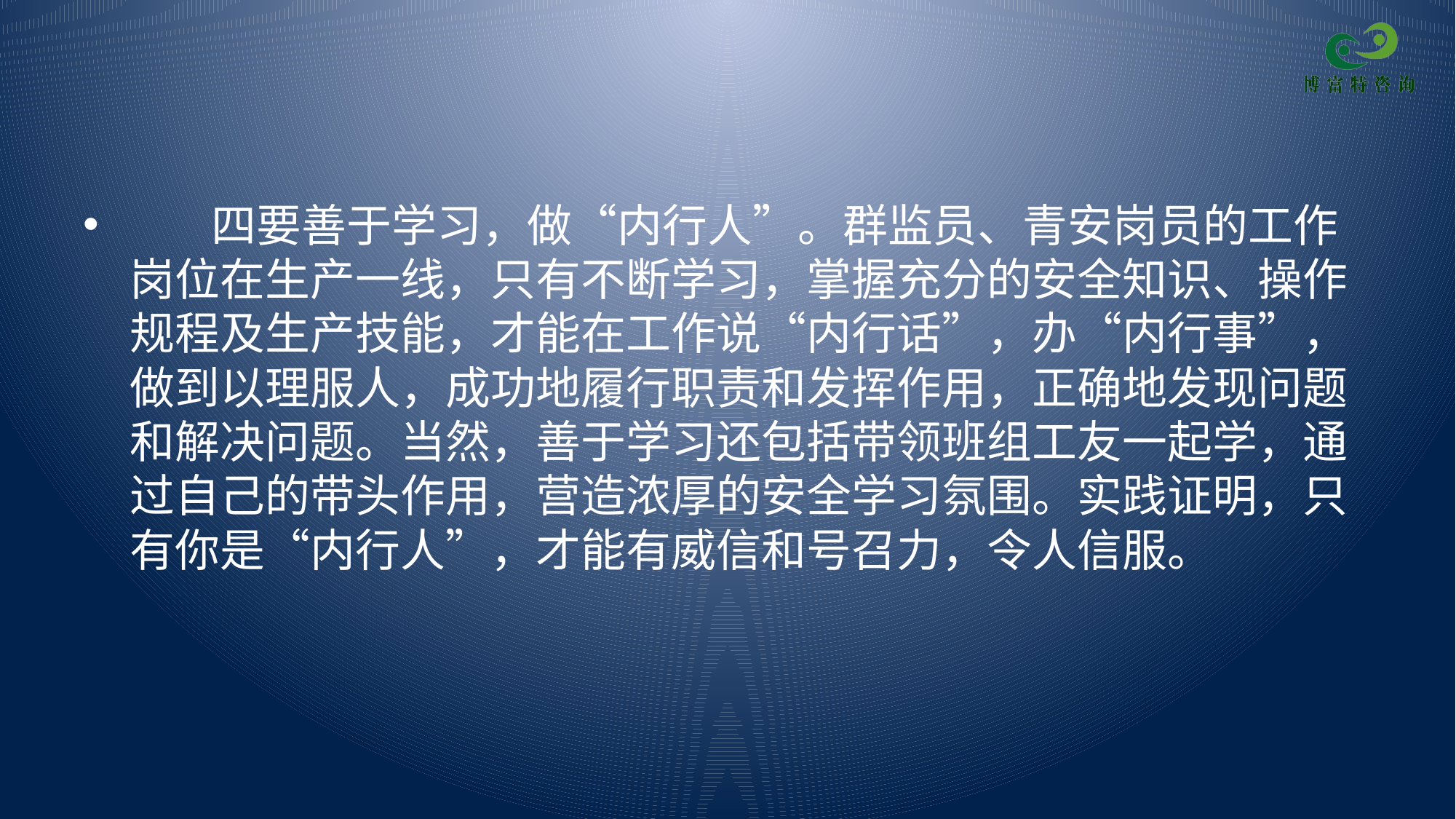

#
       四要善于学习，做“内行人”。群监员、青安岗员的工作岗位在生产一线，只有不断学习，掌握充分的安全知识、操作规程及生产技能，才能在工作说“内行话”，办“内行事”，做到以理服人，成功地履行职责和发挥作用，正确地发现问题和解决问题。当然，善于学习还包括带领班组工友一起学，通过自己的带头作用，营造浓厚的安全学习氛围。实践证明，只有你是“内行人”，才能有威信和号召力，令人信服。